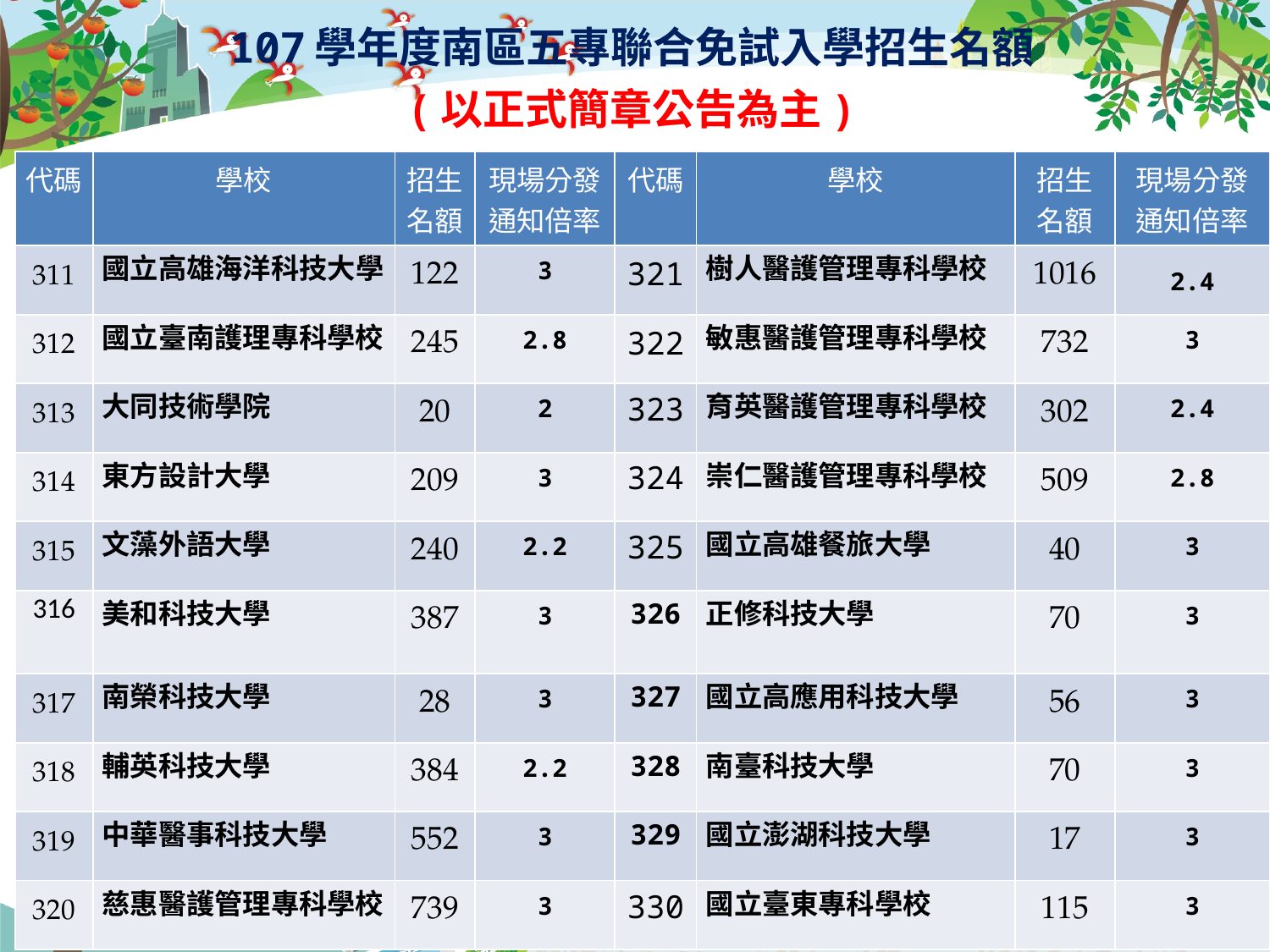

# 107學年度南區五專聯合免試入學招生名額 (以正式簡章公告為主)
| 代碼 | 學校 | 招生 名額 | 現場分發 通知倍率 | 代碼 | 學校 | 招生 名額 | 現場分發 通知倍率 |
| --- | --- | --- | --- | --- | --- | --- | --- |
| 311 | 國立高雄海洋科技大學 | 122 | 3 | 321 | 樹人醫護管理專科學校 | 1016 | 2.4 |
| 312 | 國立臺南護理專科學校 | 245 | 2.8 | 322 | 敏惠醫護管理專科學校 | 732 | 3 |
| 313 | 大同技術學院 | 20 | 2 | 323 | 育英醫護管理專科學校 | 302 | 2.4 |
| 314 | 東方設計大學 | 209 | 3 | 324 | 崇仁醫護管理專科學校 | 509 | 2.8 |
| 315 | 文藻外語大學 | 240 | 2.2 | 325 | 國立高雄餐旅大學 | 40 | 3 |
| 316 | 美和科技大學 | 387 | 3 | 326 | 正修科技大學 | 70 | 3 |
| 317 | 南榮科技大學 | 28 | 3 | 327 | 國立高應用科技大學 | 56 | 3 |
| 318 | 輔英科技大學 | 384 | 2.2 | 328 | 南臺科技大學 | 70 | 3 |
| 319 | 中華醫事科技大學 | 552 | 3 | 329 | 國立澎湖科技大學 | 17 | 3 |
| 320 | 慈惠醫護管理專科學校 | 739 | 3 | 330 | 國立臺東專科學校 | 115 | 3 |
124